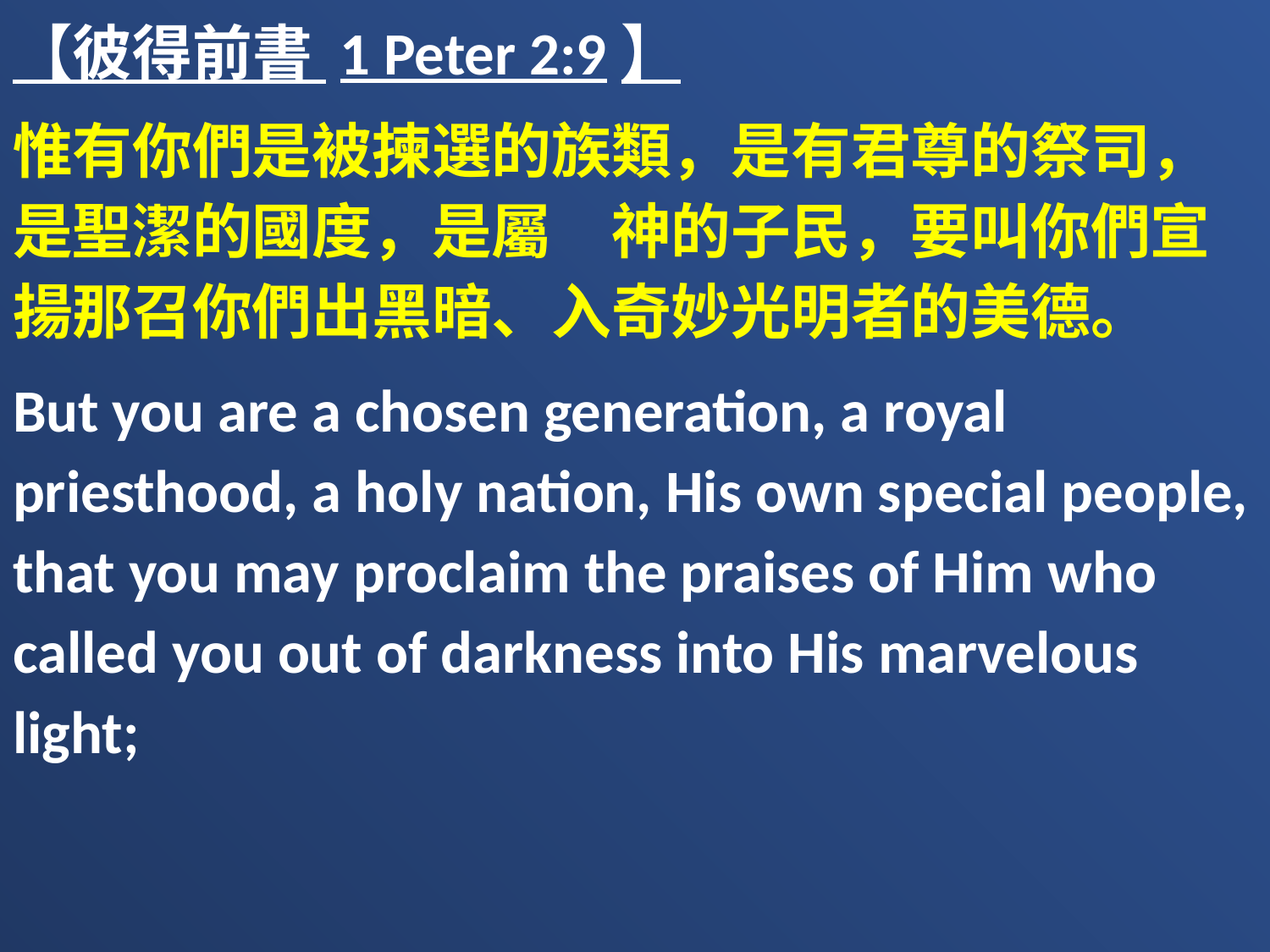

【彼得前書 1 Peter 2:9】
惟有你們是被揀選的族類，是有君尊的祭司，是聖潔的國度，是屬　神的子民，要叫你們宣揚那召你們出黑暗、入奇妙光明者的美德。
But you are a chosen generation, a royal priesthood, a holy nation, His own special people, that you may proclaim the praises of Him who called you out of darkness into His marvelous light;